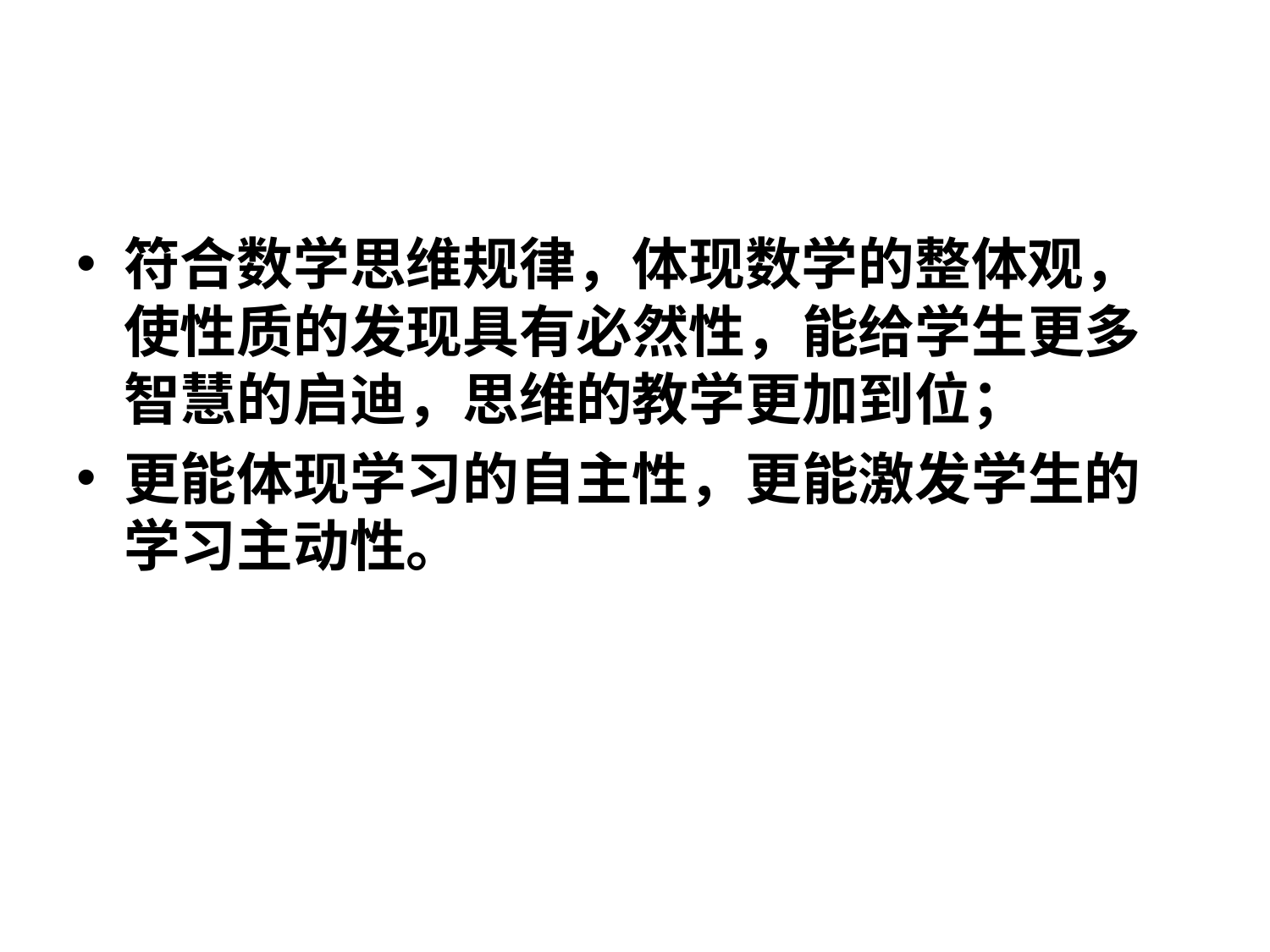

#
符合数学思维规律，体现数学的整体观，使性质的发现具有必然性，能给学生更多智慧的启迪，思维的教学更加到位；
更能体现学习的自主性，更能激发学生的学习主动性。